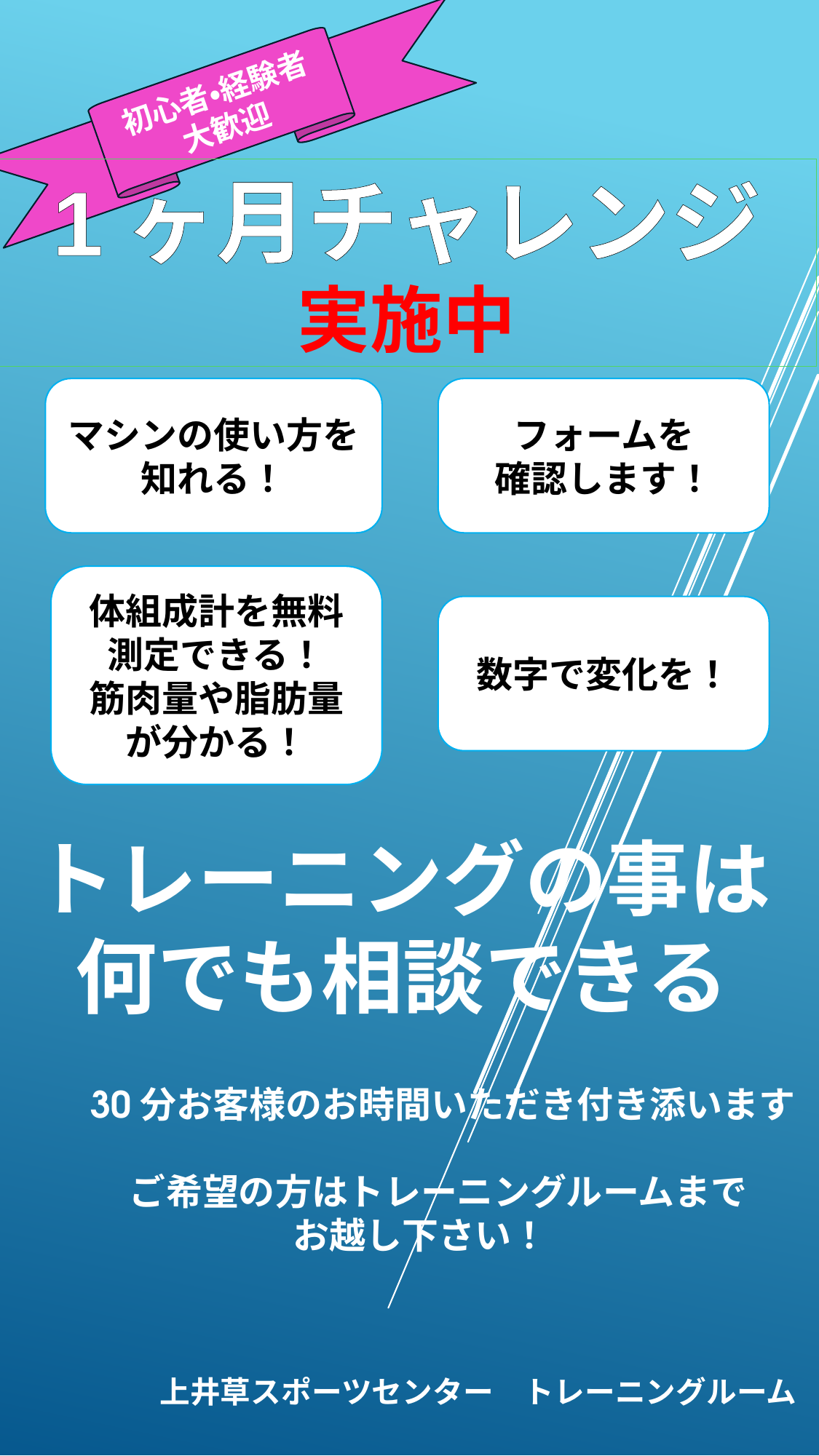

初心者・経験者
大歓迎
1ヶ月チャレンジ
実施中
初心者・経験者
大歓迎

マシンの使い方を知れる！
フォームを
確認します！
体組成計を無料測定できる！
筋肉量や脂肪量が分かる！
数字で変化を！
トレーニングの事は何でも相談できる

　　30分お客様のお時間いただき付き添います

　　ご希望の方はトレーニングルームまで
　お越し下さい！

　　　　　上井草スポーツセンター　トレーニングルーム